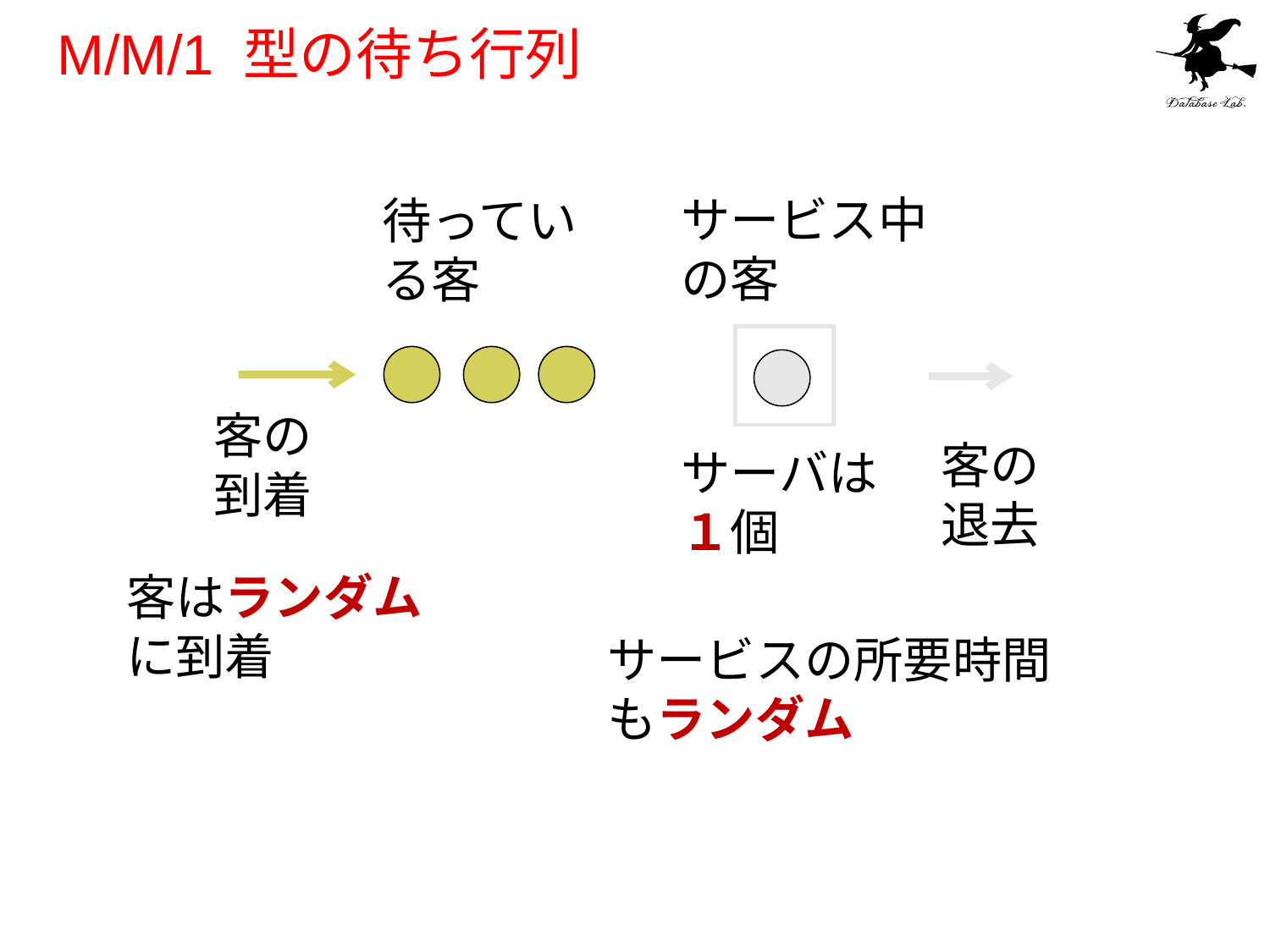

# M/M/1 型の待ち行列
サービス中の客
待っている客

客の到着
客の退去
サーバは１個
客はランダムに到着
サービスの所要時間もランダム